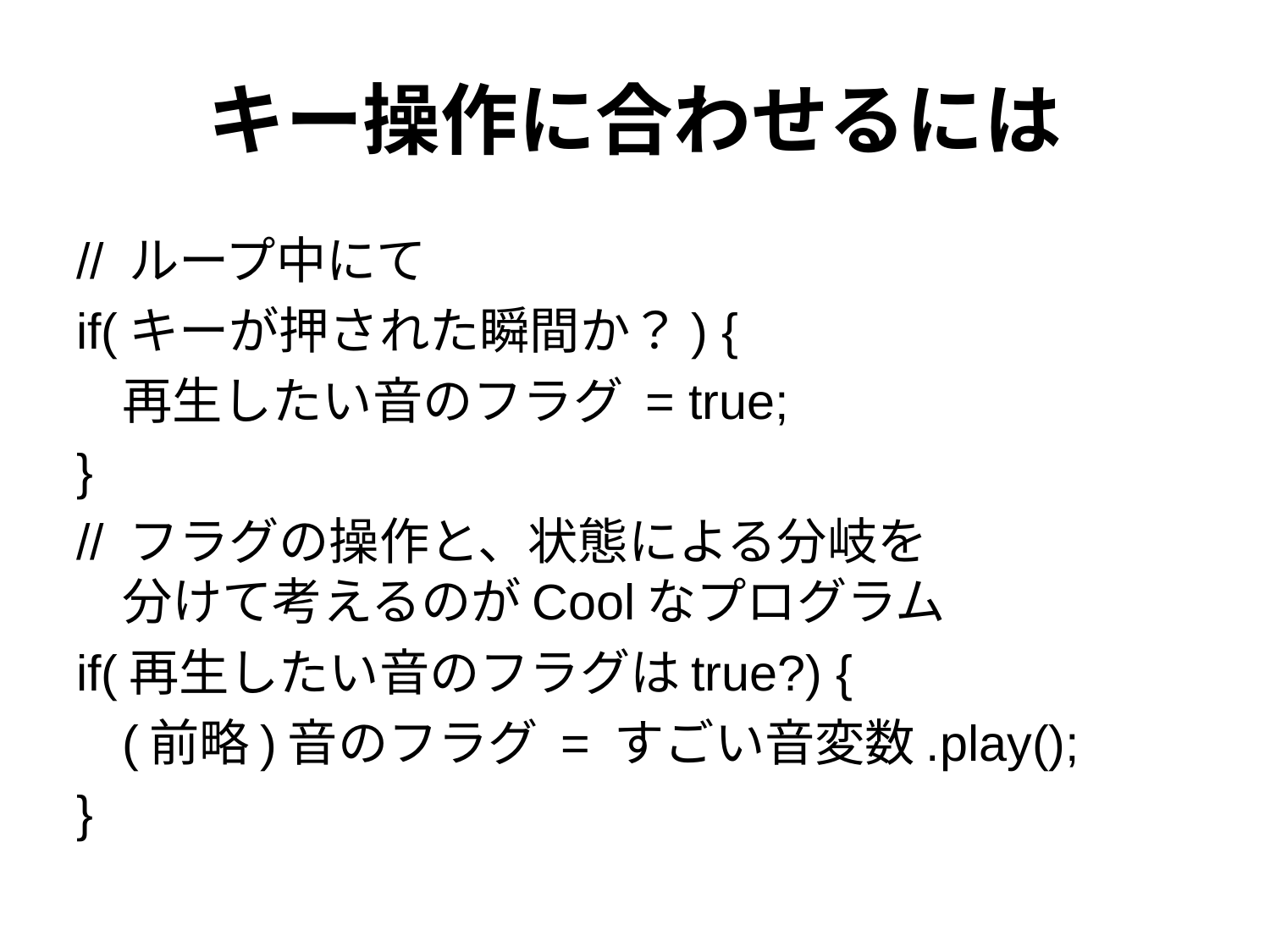

# キー操作に合わせるには
// ループ中にて
if(キーが押された瞬間か？) {
	再生したい音のフラグ = true;
}
// フラグの操作と、状態による分岐を
分けて考えるのがCoolなプログラム
if(再生したい音のフラグはtrue?) {
	(前略)音のフラグ = すごい音変数.play();
}